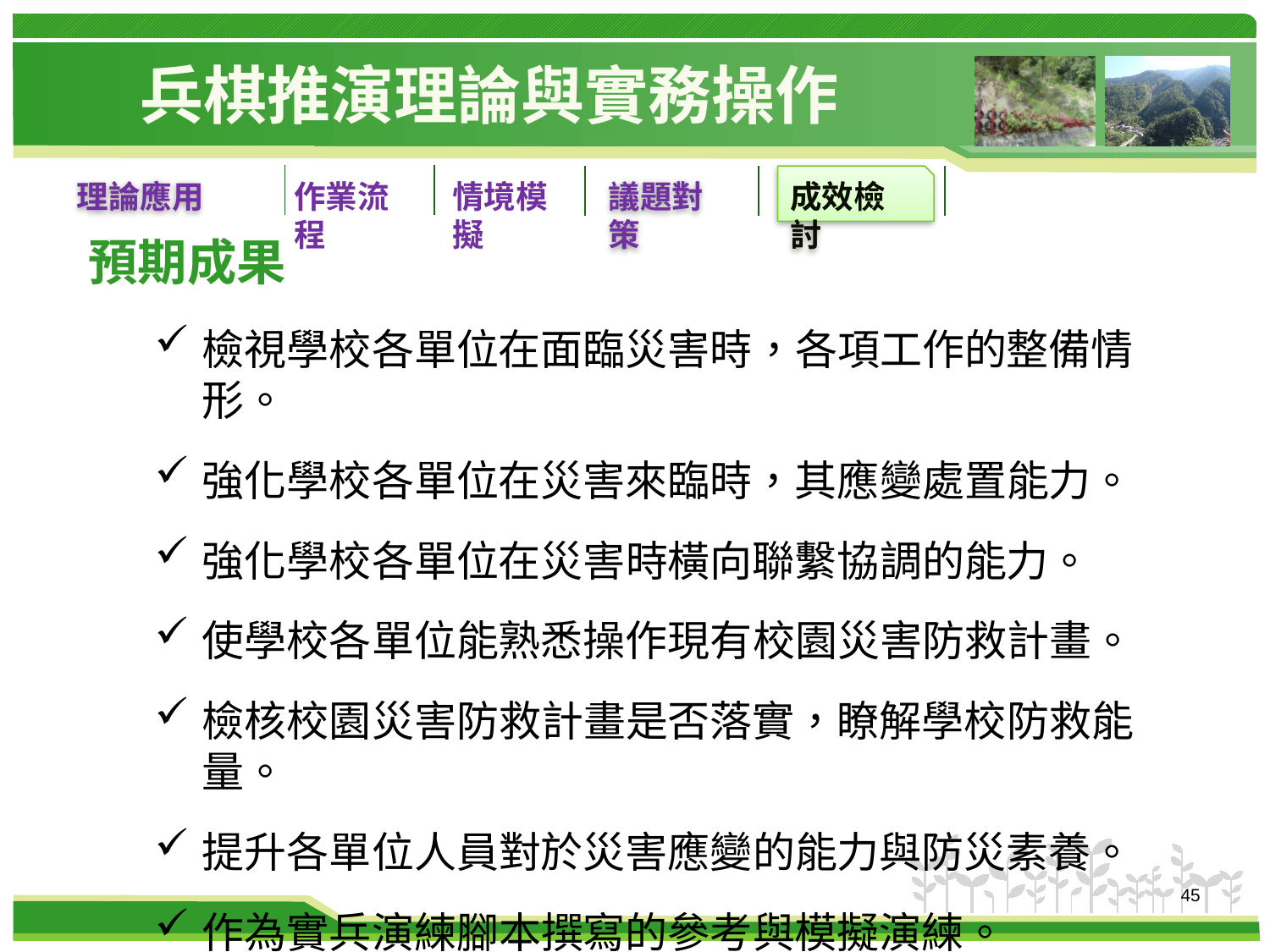

# 兵棋推演理論與實務操作
理論應用
作業流程
情境模擬
議題對策
成效檢討
預期成果
檢視學校各單位在面臨災害時，各項工作的整備情形。
強化學校各單位在災害來臨時，其應變處置能力。
強化學校各單位在災害時橫向聯繫協調的能力。
使學校各單位能熟悉操作現有校園災害防救計畫。
檢核校園災害防救計畫是否落實，瞭解學校防救能量。
提升各單位人員對於災害應變的能力與防災素養。
作為實兵演練腳本撰寫的參考與模擬演練。
45